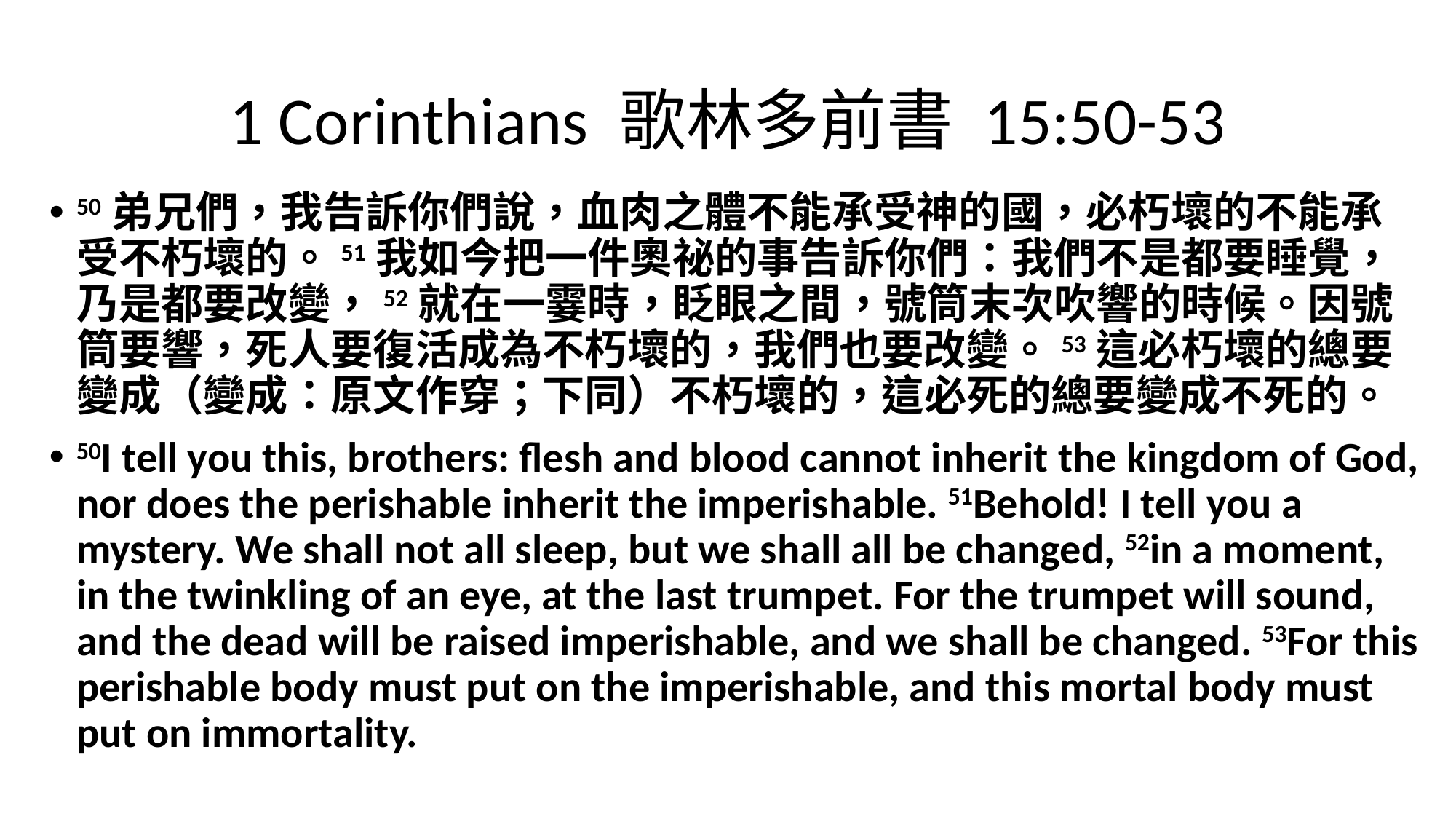

# 1 Corinthians 歌林多前書 15:50-53
50弟兄們，我告訴你們說，血肉之體不能承受神的國，必朽壞的不能承受不朽壞的。51我如今把一件奧祕的事告訴你們：我們不是都要睡覺，乃是都要改變，52就在一霎時，眨眼之間，號筒末次吹響的時候。因號筒要響，死人要復活成為不朽壞的，我們也要改變。53這必朽壞的總要變成（變成：原文作穿；下同）不朽壞的，這必死的總要變成不死的。
50I tell you this, brothers: flesh and blood cannot inherit the kingdom of God, nor does the perishable inherit the imperishable. 51Behold! I tell you a mystery. We shall not all sleep, but we shall all be changed, 52in a moment, in the twinkling of an eye, at the last trumpet. For the trumpet will sound, and the dead will be raised imperishable, and we shall be changed. 53For this perishable body must put on the imperishable, and this mortal body must put on immortality.